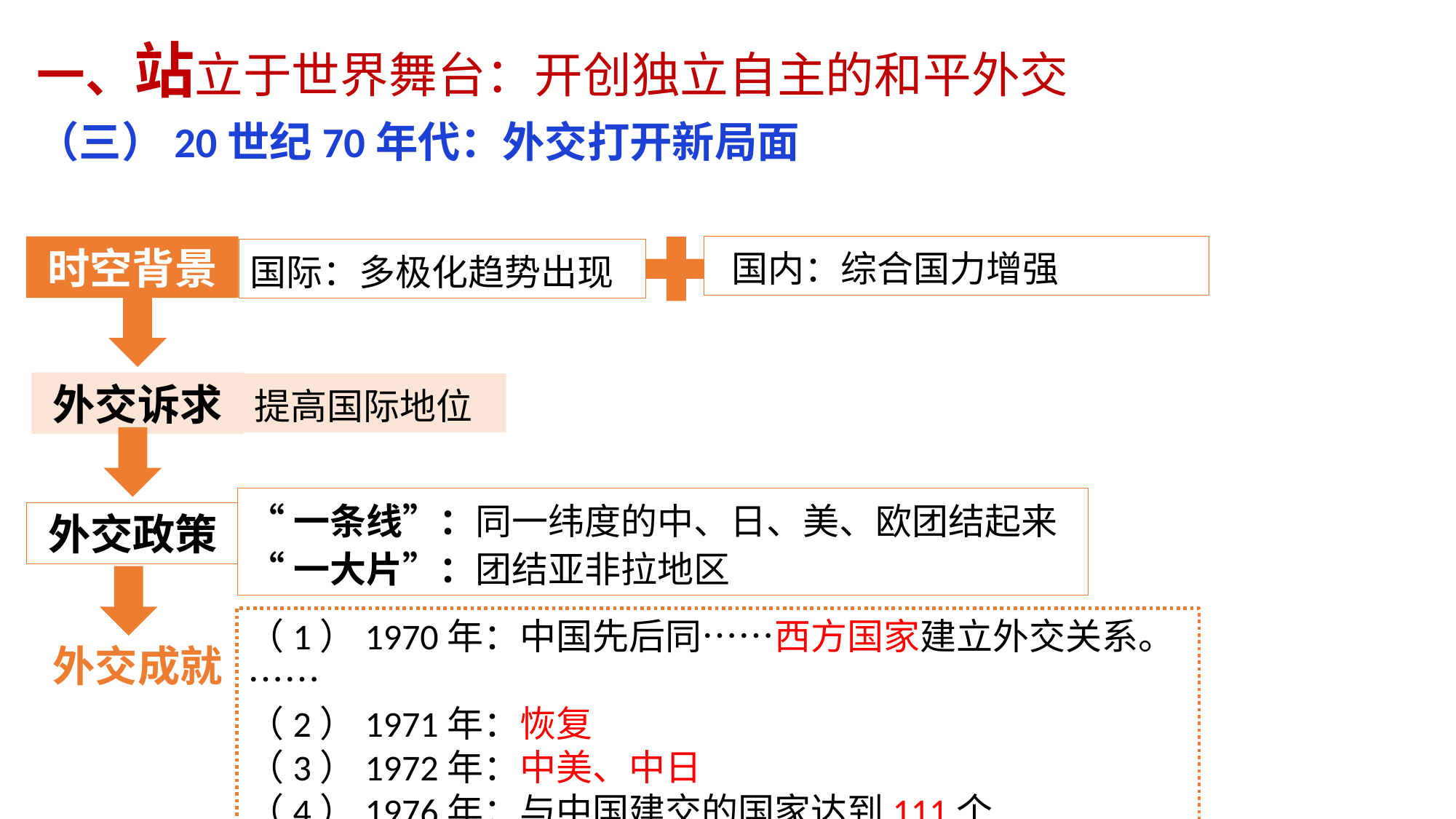

一、站立于世界舞台：开创独立自主的和平外交
（三）20世纪70年代：外交打开新局面

时空背景
 国内：综合国力增强
国际：多极化趋势出现

外交诉求
提高国际地位

“一条线”：同一纬度的中、日、美、欧团结起来
“一大片”：团结亚非拉地区
外交政策

（1）1970年：中国先后同……西方国家建立外交关系。……
（2）1971年：恢复
（3）1972年：中美、中日
（4）1976年：与中国建交的国家达到111个
外交成就